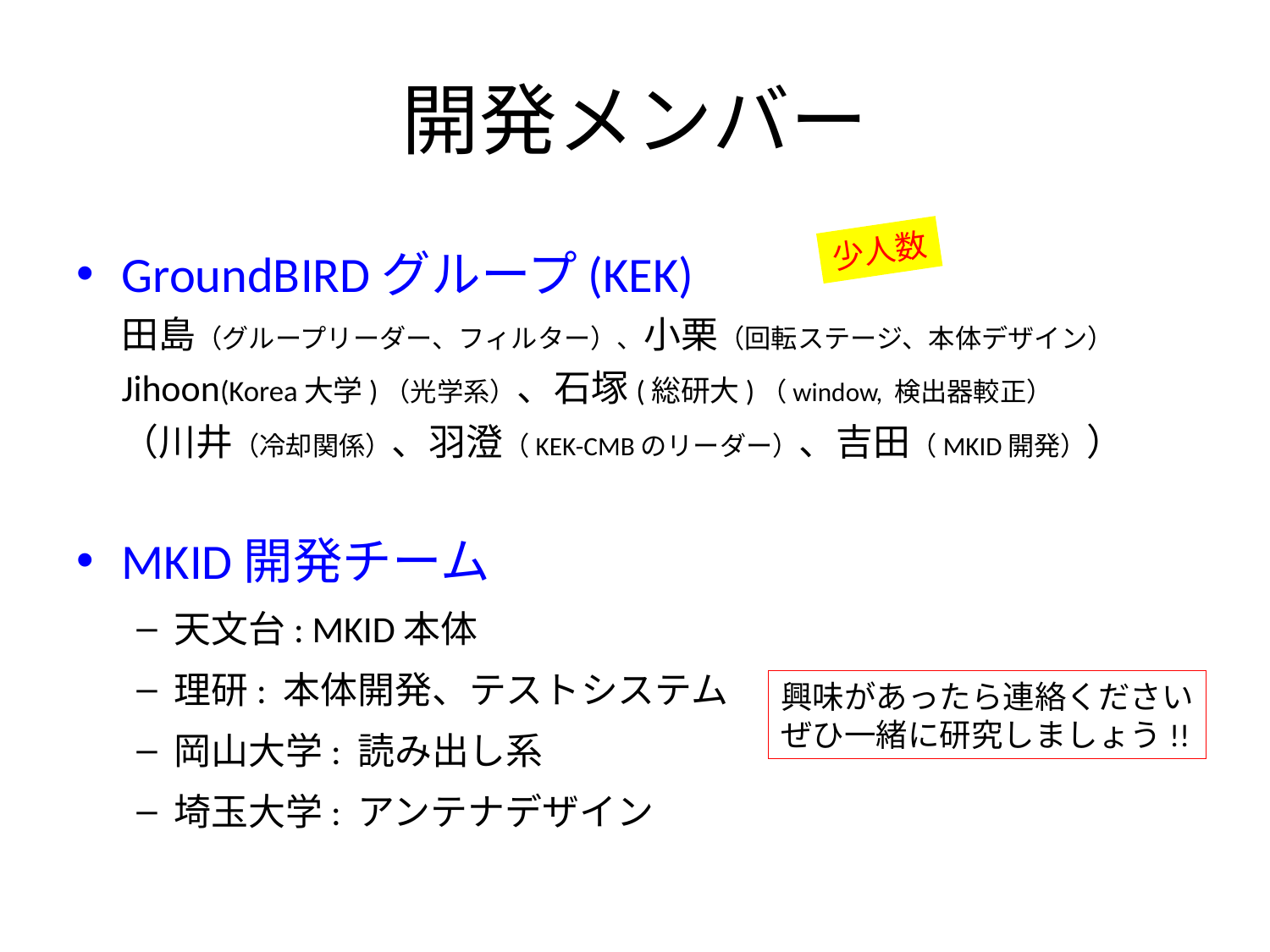

# 開発メンバー
GroundBIRDグループ(KEK)
田島（グループリーダー、フィルター）、小栗（回転ステージ、本体デザイン）
Jihoon(Korea大学)（光学系）、石塚(総研大)（window, 検出器較正）
（川井（冷却関係）、羽澄（KEK-CMBのリーダー）、吉田（MKID開発））
MKID開発チーム
天文台: MKID本体
理研: 本体開発、テストシステム
岡山大学: 読み出し系
埼玉大学: アンテナデザイン

少人数
興味があったら連絡ください
ぜひ一緒に研究しましょう!!